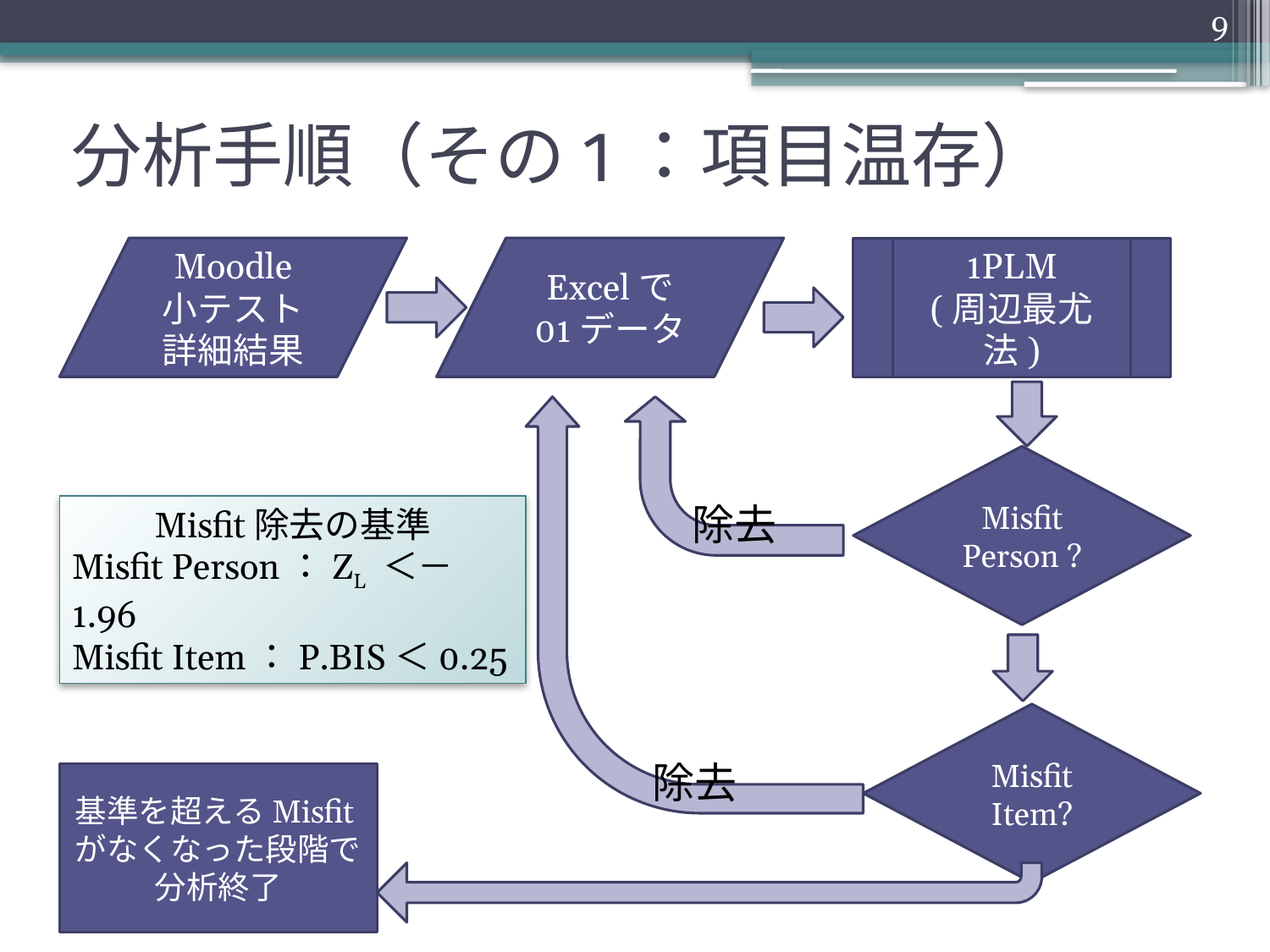

9
# 分析手順（その1：項目温存）
Moodle
小テスト
詳細結果
Excelで
01データ
1PLM
(周辺最尤法)

除去

除去
Misfit Person ?
Misfit除去の基準
Misfit Person：ZL ＜－1.96
Misfit Item：P.BIS＜0.25

Misfit Item?
基準を超えるMisfitがなくなった段階で分析終了